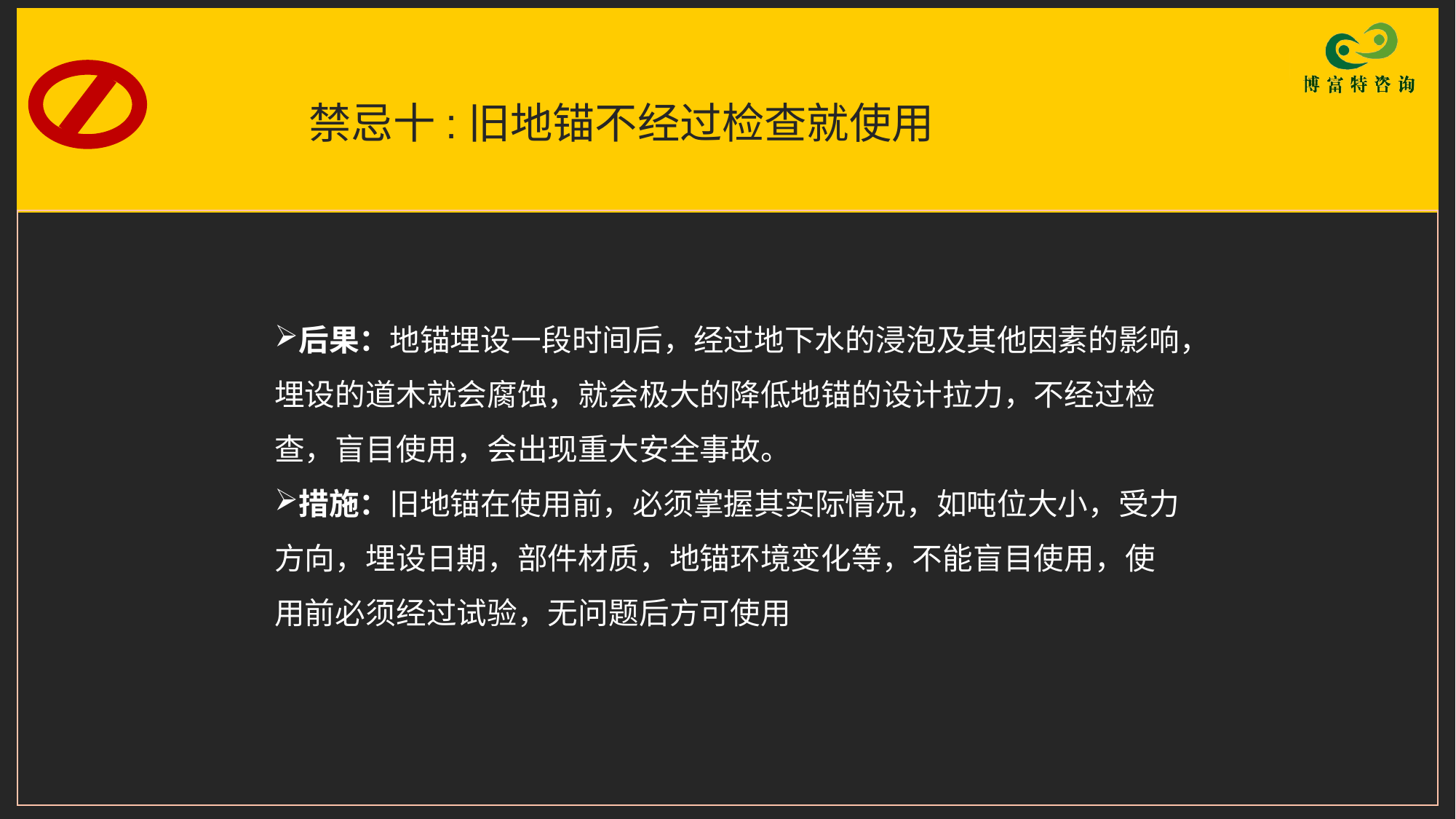

# 禁忌十:旧地锚不经过检查就使用
后果：地锚埋设一段时间后，经过地下水的浸泡及其他因素的影响，埋设的道木就会腐蚀，就会极大的降低地锚的设计拉力，不经过检查，盲目使用，会出现重大安全事故。
措施：旧地锚在使用前，必须掌握其实际情况，如吨位大小，受力方向，埋设日期，部件材质，地锚环境变化等，不能盲目使用，使用前必须经过试验，无问题后方可使用